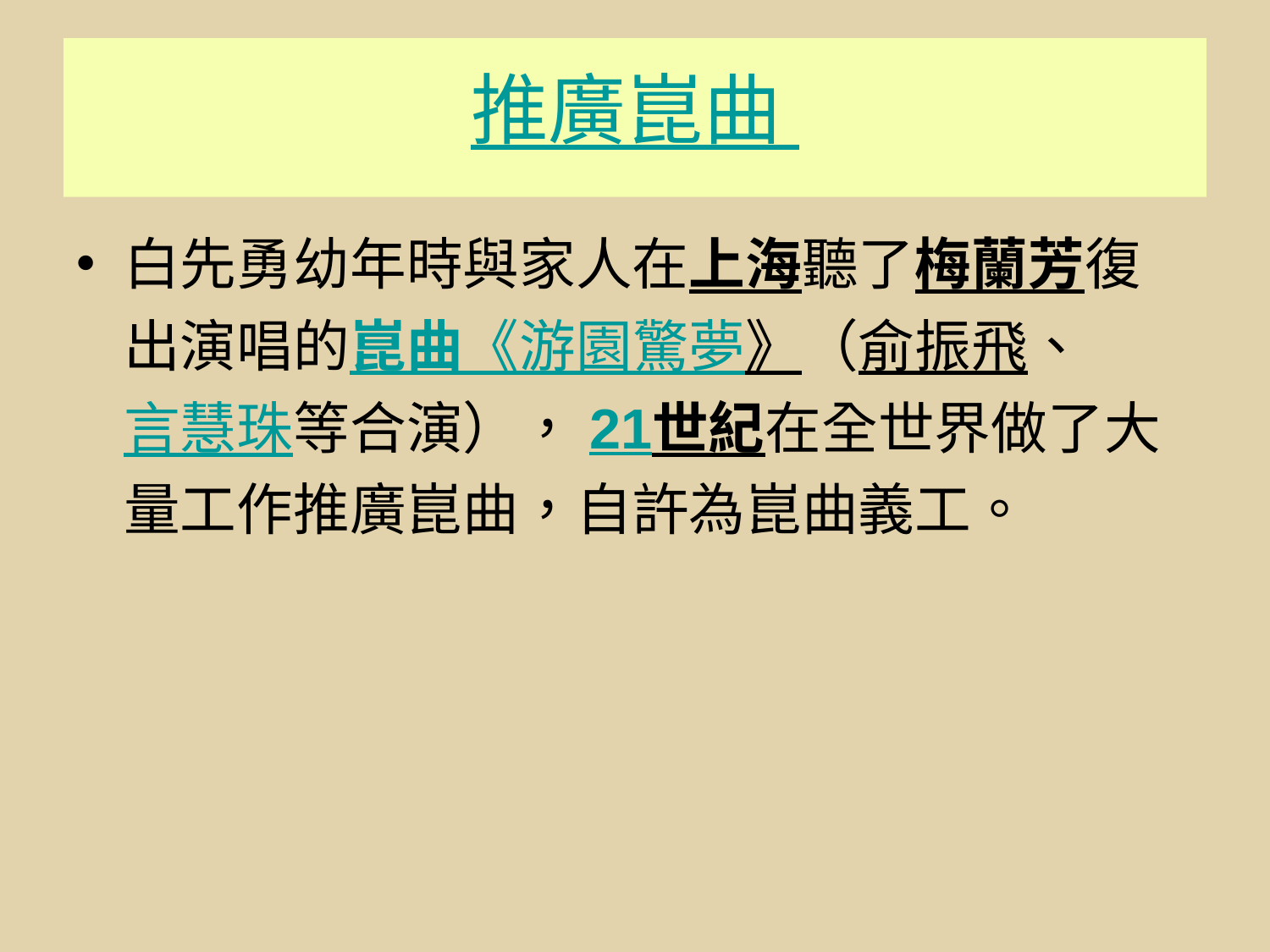

# 推廣崑曲
白先勇幼年時與家人在上海聽了梅蘭芳復出演唱的崑曲《游園驚夢》（俞振飛、言慧珠等合演），21世紀在全世界做了大量工作推廣崑曲，自許為崑曲義工。